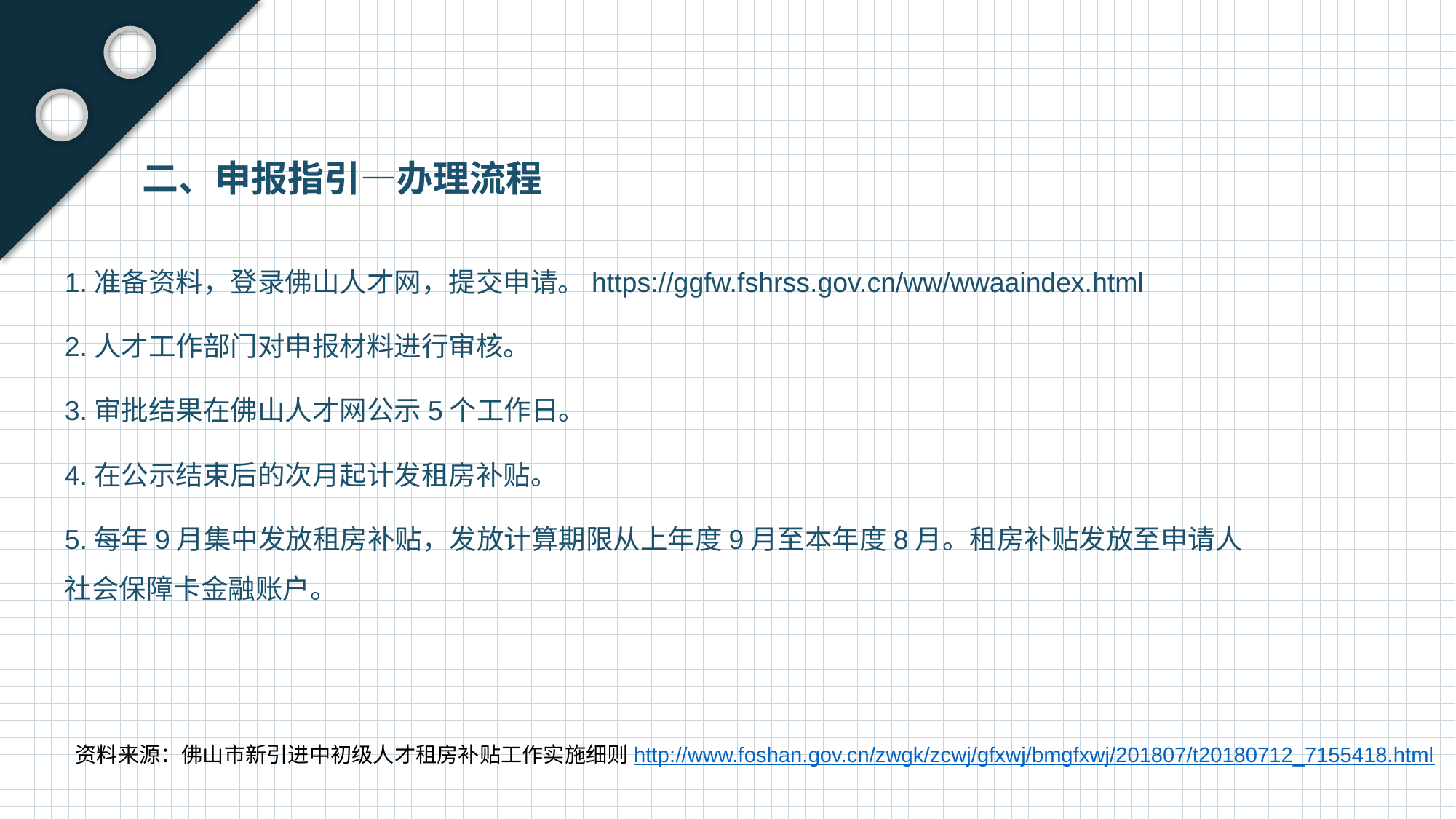

二、申报指引—办理流程
1.准备资料，登录佛山人才网，提交申请。https://ggfw.fshrss.gov.cn/ww/wwaaindex.html
2.人才工作部门对申报材料进行审核。
3.审批结果在佛山人才网公示5个工作日。
4.在公示结束后的次月起计发租房补贴。
5.每年9月集中发放租房补贴，发放计算期限从上年度9月至本年度8月。租房补贴发放至申请人社会保障卡金融账户。
资料来源：佛山市新引进中初级人才租房补贴工作实施细则http://www.foshan.gov.cn/zwgk/zcwj/gfxwj/bmgfxwj/201807/t20180712_7155418.html